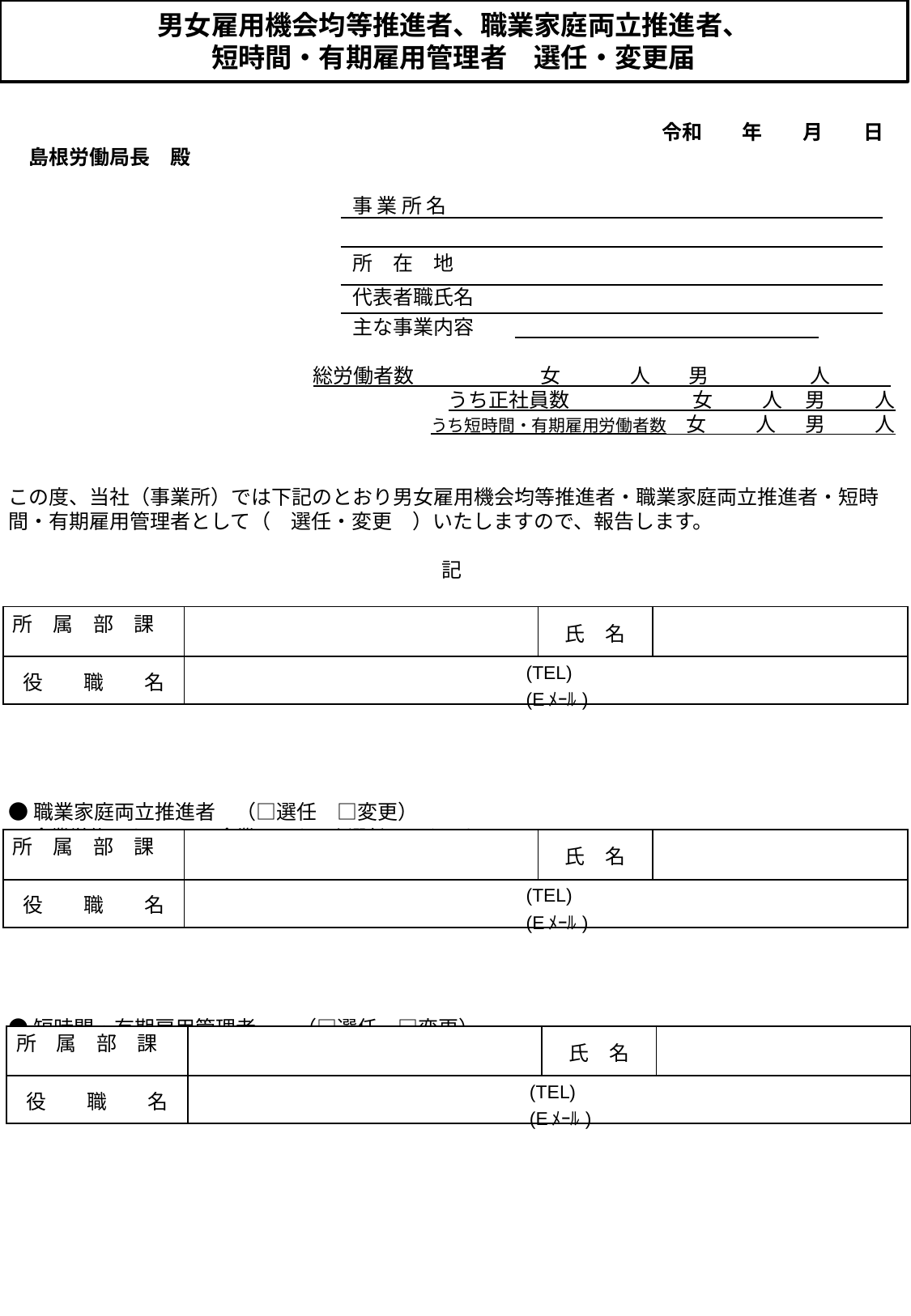

男女雇用機会均等推進者、職業家庭両立推進者、
短時間・有期雇用管理者　選任・変更届

　　　　　　　　　　　　　　　　　　　　　　　　　　　　令和　　年　　月　　日
　島根労働局長　殿

　　　　　　　　　　　　　　　　　事 業 所 名
　　　　　　　　　　　　　　　　　所　在　地
　　　　　　　　　　　　　　　　　代表者職氏名
　　　　　　　　　　　　　　　　　主な事業内容

総労働者数 　　　　　　女　　 　 人　    男　　　　　人
うち正社員数　　　　     　女　　  人     男  　　人
　　　　　　　　　　　　　　うち短時間・有期雇用労働者数　女 　 　人  　男  　　人

この度、当社（事業所）では下記のとおり男女雇用機会均等推進者・職業家庭両立推進者・短時間・有期雇用管理者として（　選任・変更　）いたしますので、報告します。

記

●男女雇用機会均等推進者　（□選任　□変更）

●職業家庭両立推進者　（□選任　□変更）
　企業単位ですので、１企業につき１人選任してください。

●短時間・有期雇用管理者　　（□選任　□変更）

| 所　属　部　課 |  | 氏　名 |  |
| --- | --- | --- | --- |
| 役　　職　　名 | (TEL)　　　　　　　　　　　 　　　　　　　　　　　　　　　　　　(Eﾒｰﾙ) |  |  |
| 所　属　部　課 |  | 氏　名 |  |
| --- | --- | --- | --- |
| 役　　職　　名 | (TEL)　　　　　　　　　　　 　　　　　　　　　　　　　　　　　　(Eﾒｰﾙ) |  |  |
| 所　属　部　課 |  | 氏　名 |  |
| --- | --- | --- | --- |
| 役　　職　　名 | (TEL)　　　　　　　　　　　 　　　　　　　　　　　　　　　　　　(Eﾒｰﾙ) |  |  |